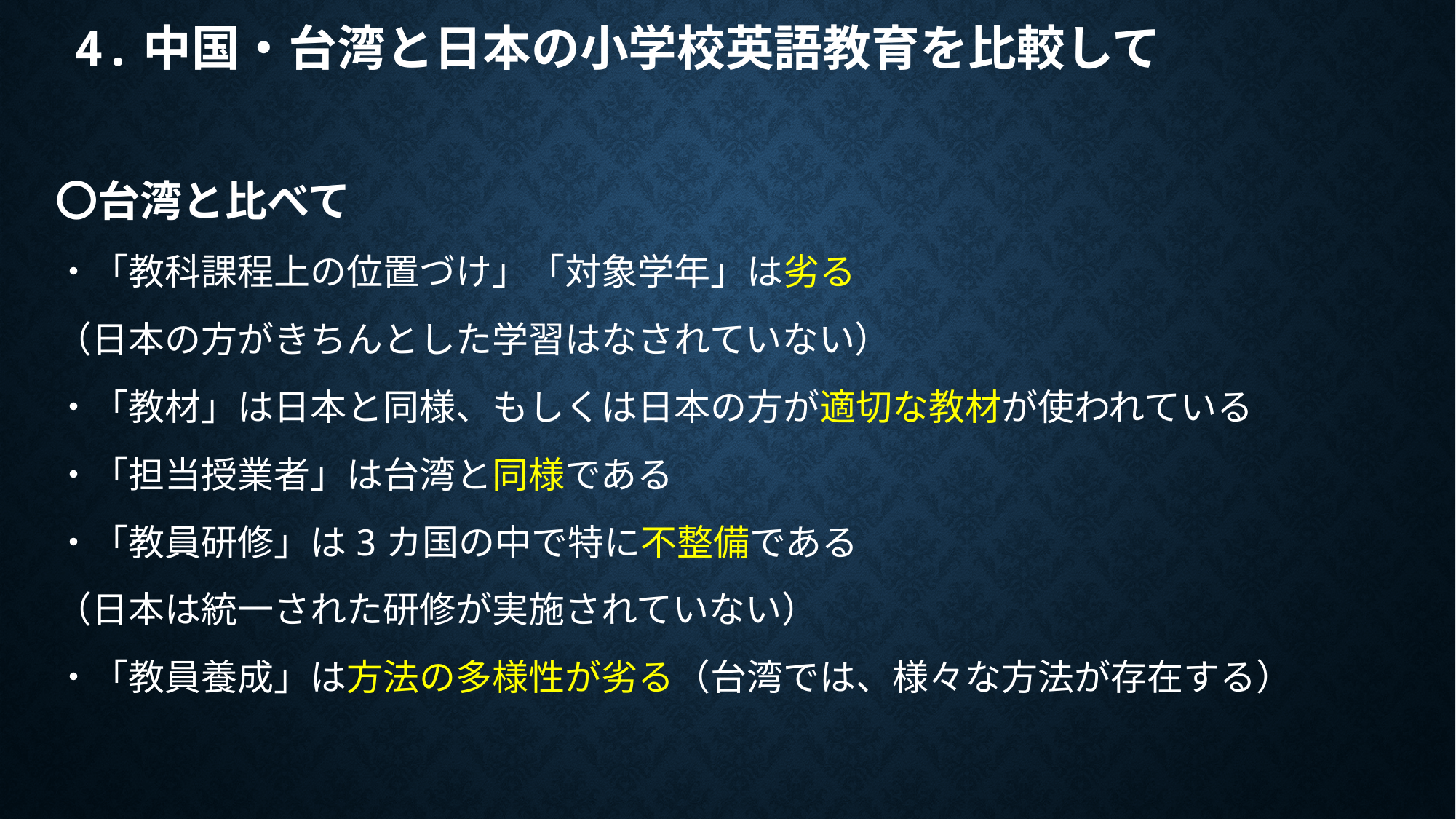

# 4.中国・台湾と日本の小学校英語教育を比較して
〇台湾と比べて
・「教科課程上の位置づけ」「対象学年」は劣る
（日本の方がきちんとした学習はなされていない）
・「教材」は日本と同様、もしくは日本の方が適切な教材が使われている
・「担当授業者」は台湾と同様である
・「教員研修」は3カ国の中で特に不整備である
（日本は統一された研修が実施されていない）
・「教員養成」は方法の多様性が劣る（台湾では、様々な方法が存在する）